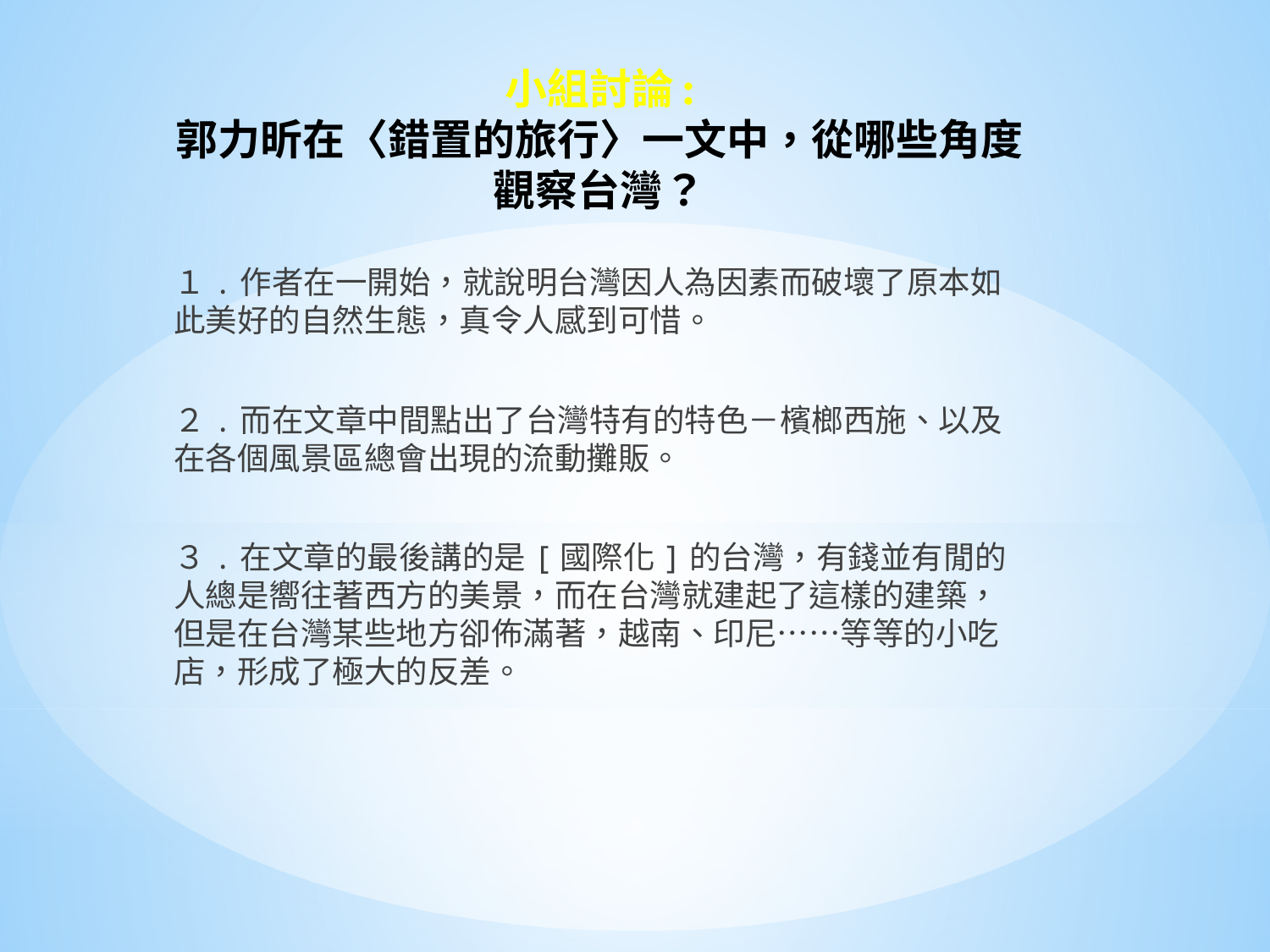

# 小組討論: 郭力昕在〈錯置的旅行〉一文中，從哪些角度觀察台灣？
１.作者在一開始，就說明台灣因人為因素而破壞了原本如此美好的自然生態，真令人感到可惜。

２.而在文章中間點出了台灣特有的特色－檳榔西施、以及在各個風景區總會出現的流動攤販。

３.在文章的最後講的是[國際化]的台灣，有錢並有閒的人總是嚮往著西方的美景，而在台灣就建起了這樣的建築，但是在台灣某些地方卻佈滿著，越南、印尼……等等的小吃店，形成了極大的反差。